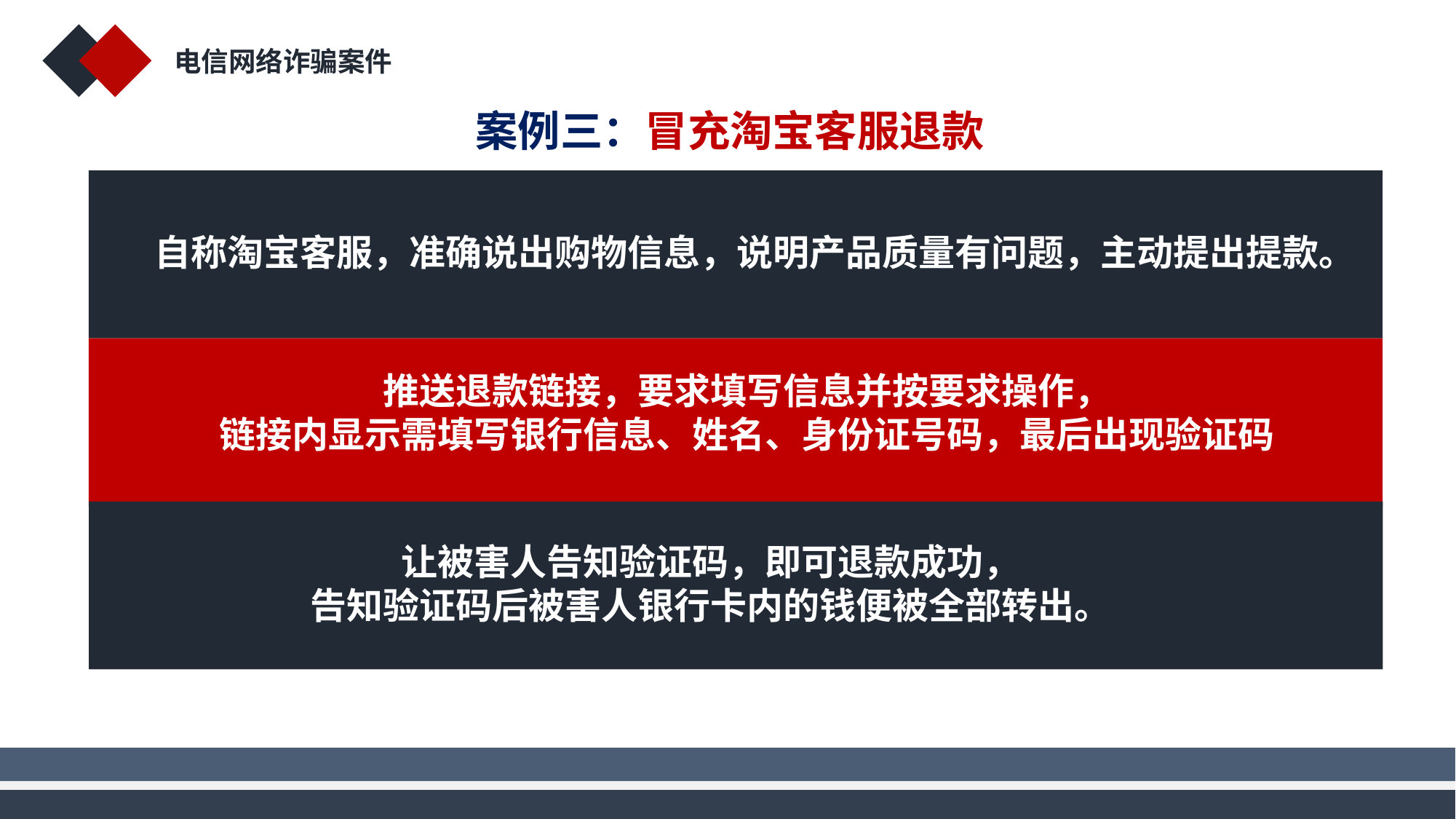

电信网络诈骗案件
案例三：冒充淘宝客服退款

自称淘宝客服，准确说出购物信息，说明产品质量有问题，主动提出提款。

推送退款链接，要求填写信息并按要求操作，
链接内显示需填写银行信息、姓名、身份证号码，最后出现验证码

让被害人告知验证码，即可退款成功，
告知验证码后被害人银行卡内的钱便被全部转出。